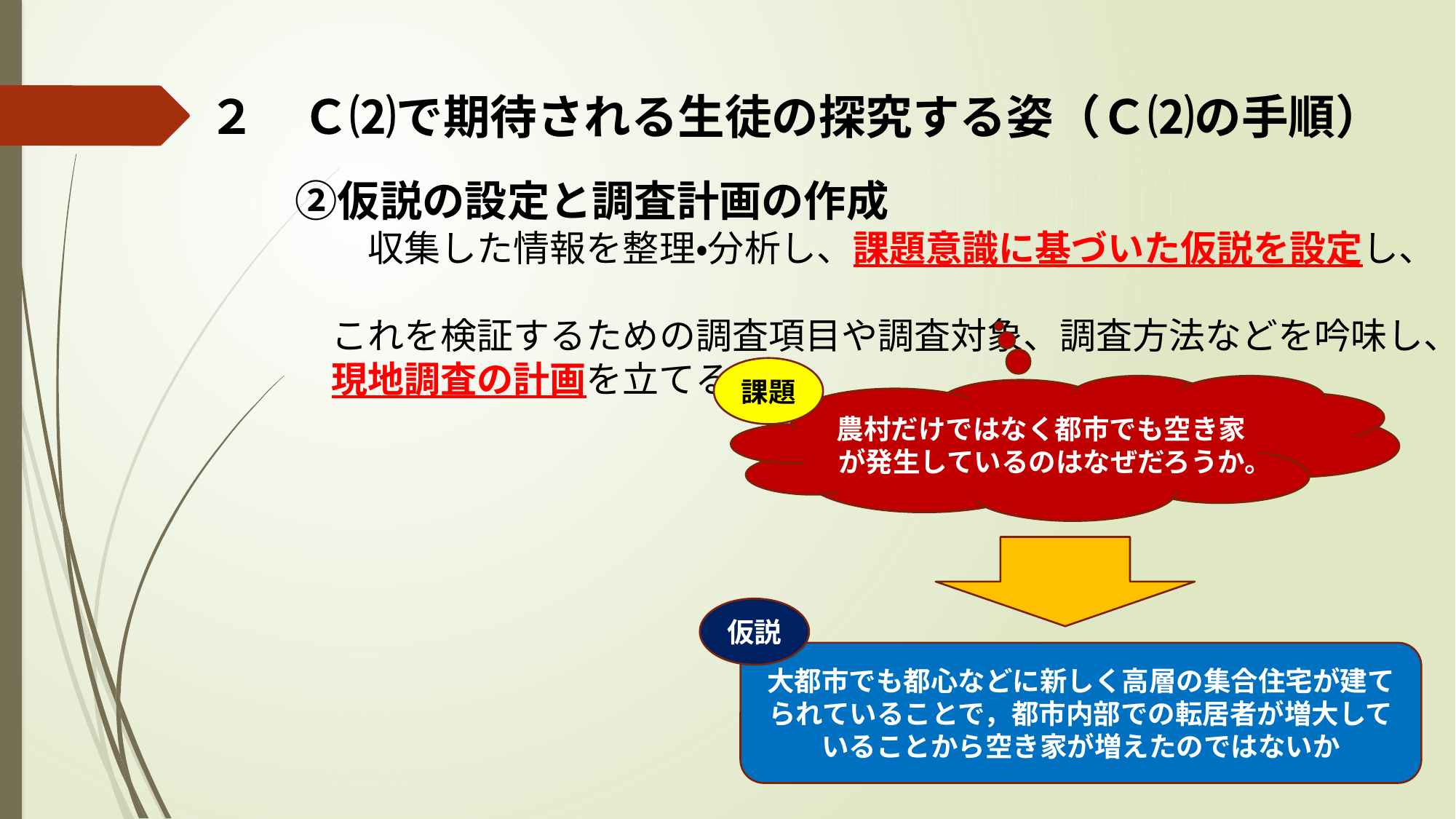

２　Ｃ⑵で期待される生徒の探究する姿（Ｃ⑵の手順）

　②仮説の設定と調査計画の作成
　　　収集した情報を整理・分析し、課題意識に基づいた仮説を設定し、
　　これを検証するための調査項目や調査対象、調査方法などを吟味し、
　　現地調査の計画を立てる
課題
農村だけではなく都市でも空き家が発生しているのはなぜだろうか。

仮説
大都市でも都心などに新しく高層の集合住宅が建てられていることで，都市内部での転居者が増大していることから空き家が増えたのではないか